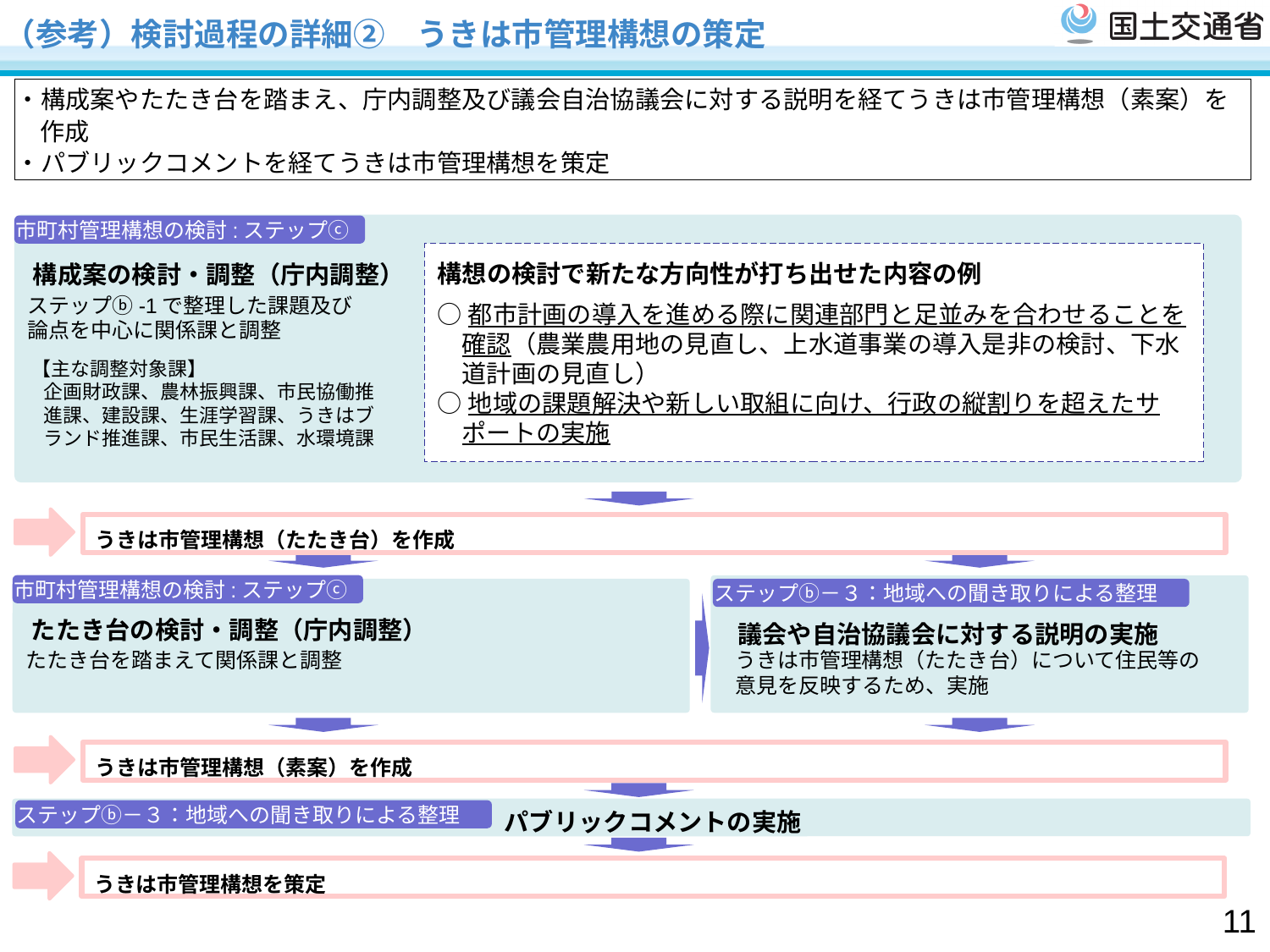

（参考）検討過程の詳細②　うきは市管理構想の策定
・構成案やたたき台を踏まえ、庁内調整及び議会自治協議会に対する説明を経てうきは市管理構想（素案）を作成
・パブリックコメントを経てうきは市管理構想を策定

市町村管理構想の検討:ステップⓒ
構想の検討で新たな方向性が打ち出せた内容の例
○都市計画の導入を進める際に関連部門と足並みを合わせることを確認（農業農用地の見直し、上水道事業の導入是非の検討、下水道計画の見直し）
○地域の課題解決や新しい取組に向け、行政の縦割りを超えたサポートの実施
構成案の検討・調整（庁内調整）
ステップⓑ-1で整理した課題及び論点を中心に関係課と調整
【主な調整対象課】
企画財政課、農林振興課、市民協働推進課、建設課、生涯学習課、うきはブランド推進課、市民生活課、水環境課

うきは市管理構想（たたき台）を作成

市町村管理構想の検討:ステップⓒ

ステップⓑ－３：地域への聞き取りによる整理
たたき台の検討・調整（庁内調整）
議会や自治協議会に対する説明の実施

たたき台を踏まえて関係課と調整
うきは市管理構想（たたき台）について住民等の意見を反映するため、実施

うきは市管理構想（素案）を作成

パブリックコメントの実施
ステップⓑ－３：地域への聞き取りによる整理

うきは市管理構想を策定
11